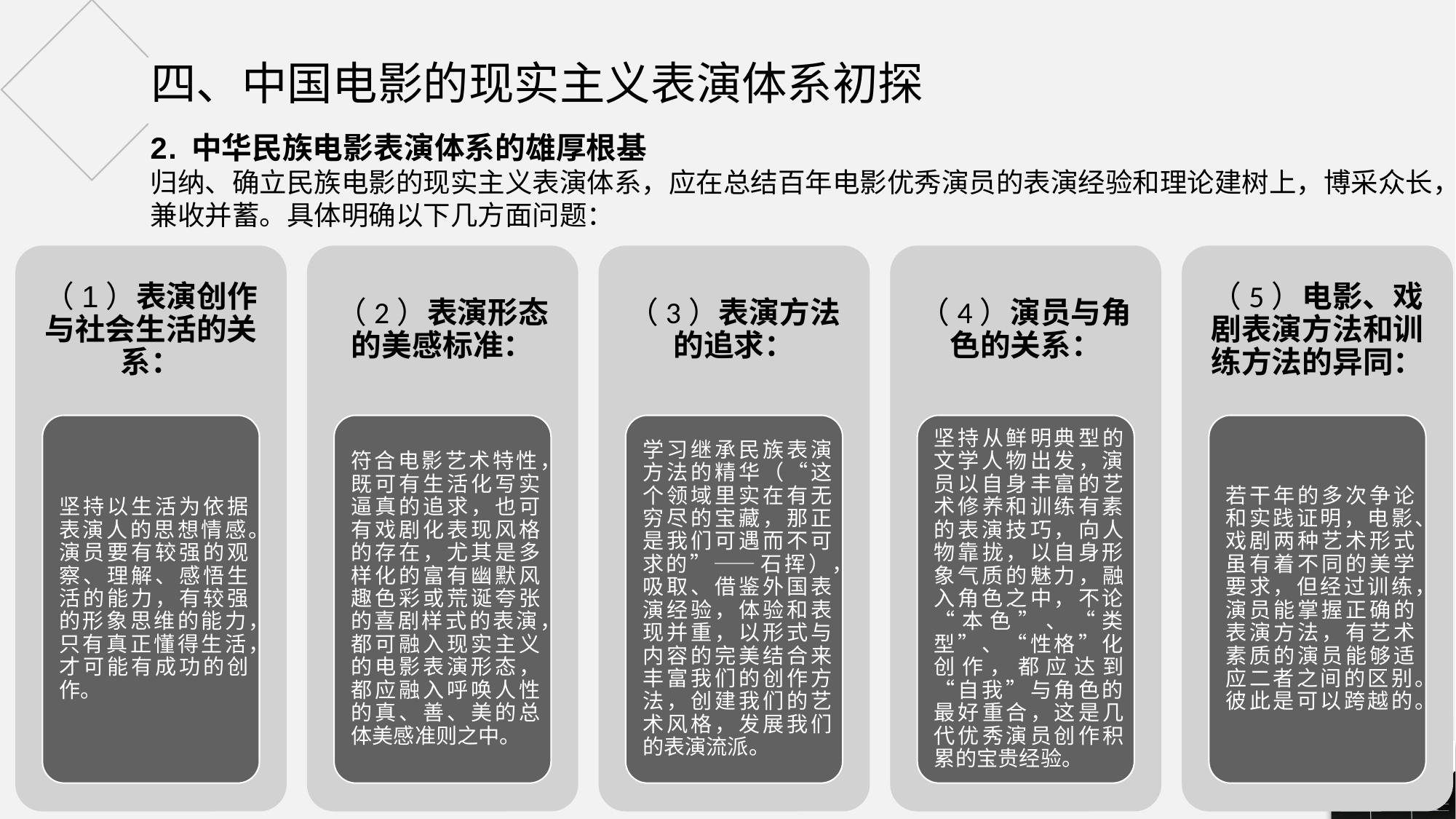

# 四、中国电影的现实主义表演体系初探
中华民族电影表演体系的雄厚根基
归纳、确立民族电影的现实主义表演体系，应在总结百年电影优秀演员的表演经验和理论建树上，博采众长，兼收并蓄。具体明确以下几方面问题：
（1）表演创作与社会生活的关系：
坚持以生活为依据表演人的思想情感。演员要有较强的观察、理解、感悟生活的能力，有较强的形象思维的能力，只有真正懂得生活，才可能有成功的创作。
（2）表演形态的美感标准：
符合电影艺术特性，既可有生活化写实逼真的追求，也可有戏剧化表现风格的存在，尤其是多样化的富有幽默风趣色彩或荒诞夸张的喜剧样式的表演，都可融入现实主义的电影表演形态，都应融入呼唤人性的真、善、美的总体美感准则之中。
（3）表演方法的追求：
学习继承民族表演方法的精华（“这个领域里实在有无穷尽的宝藏，那正是我们可遇而不可求的”——石挥），吸取、借鉴外国表演经验，体验和表现并重，以形式与内容的完美结合来丰富我们的创作方法，创建我们的艺术风格，发展我们的表演流派。
（4）演员与角色的关系：
坚持从鲜明典型的文学人物出发，演员以自身丰富的艺术修养和训练有素的表演技巧，向人物靠拢，以自身形象气质的魅力，融入角色之中，不论“本色”、“类型”、“性格”化创作，都应达到“自我”与角色的最好重合，这是几代优秀演员创作积累的宝贵经验。
（5）电影、戏剧表演方法和训练方法的异同：
若干年的多次争论和实践证明，电影、戏剧两种艺术形式虽有着不同的美学要求，但经过训练，演员能掌握正确的表演方法，有艺术素质的演员能够适应二者之间的区别。彼此是可以跨越的。